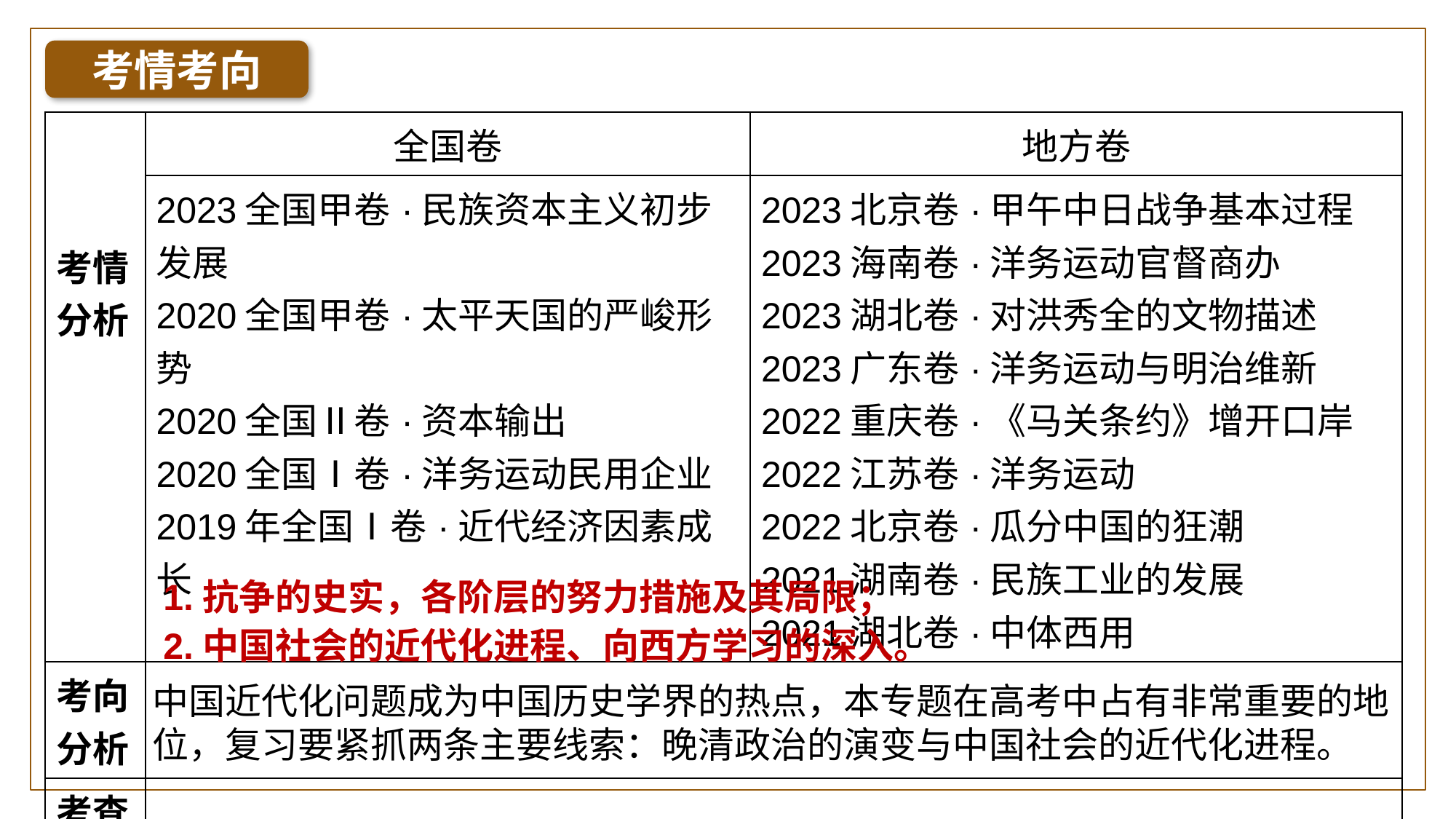

考情考向
| 考情分析 | 全国卷 | 地方卷 |
| --- | --- | --- |
|  | 2023全国甲卷·民族资本主义初步发展 2020全国甲卷·太平天国的严峻形势 2020全国Ⅱ卷·资本输出 2020全国Ⅰ卷·洋务运动民用企业 2019年全国Ⅰ卷·近代经济因素成长 | 2023北京卷·甲午中日战争基本过程 2023海南卷·洋务运动官督商办 2023湖北卷·对洪秀全的文物描述 2023广东卷·洋务运动与明治维新 2022重庆卷·《马关条约》增开口岸 2022江苏卷·洋务运动 2022北京卷·瓜分中国的狂潮 2021湖南卷·民族工业的发展 2021湖北卷·中体西用 |
| 考向 分析 |  |  |
| 考查方式 |  |  |
1.抗争的史实，各阶层的努力措施及其局限；
2.中国社会的近代化进程、向西方学习的深入。
中国近代化问题成为中国历史学界的热点，本专题在高考中占有非常重要的地位，复习要紧抓两条主要线索：晚清政治的演变与中国社会的近代化进程。